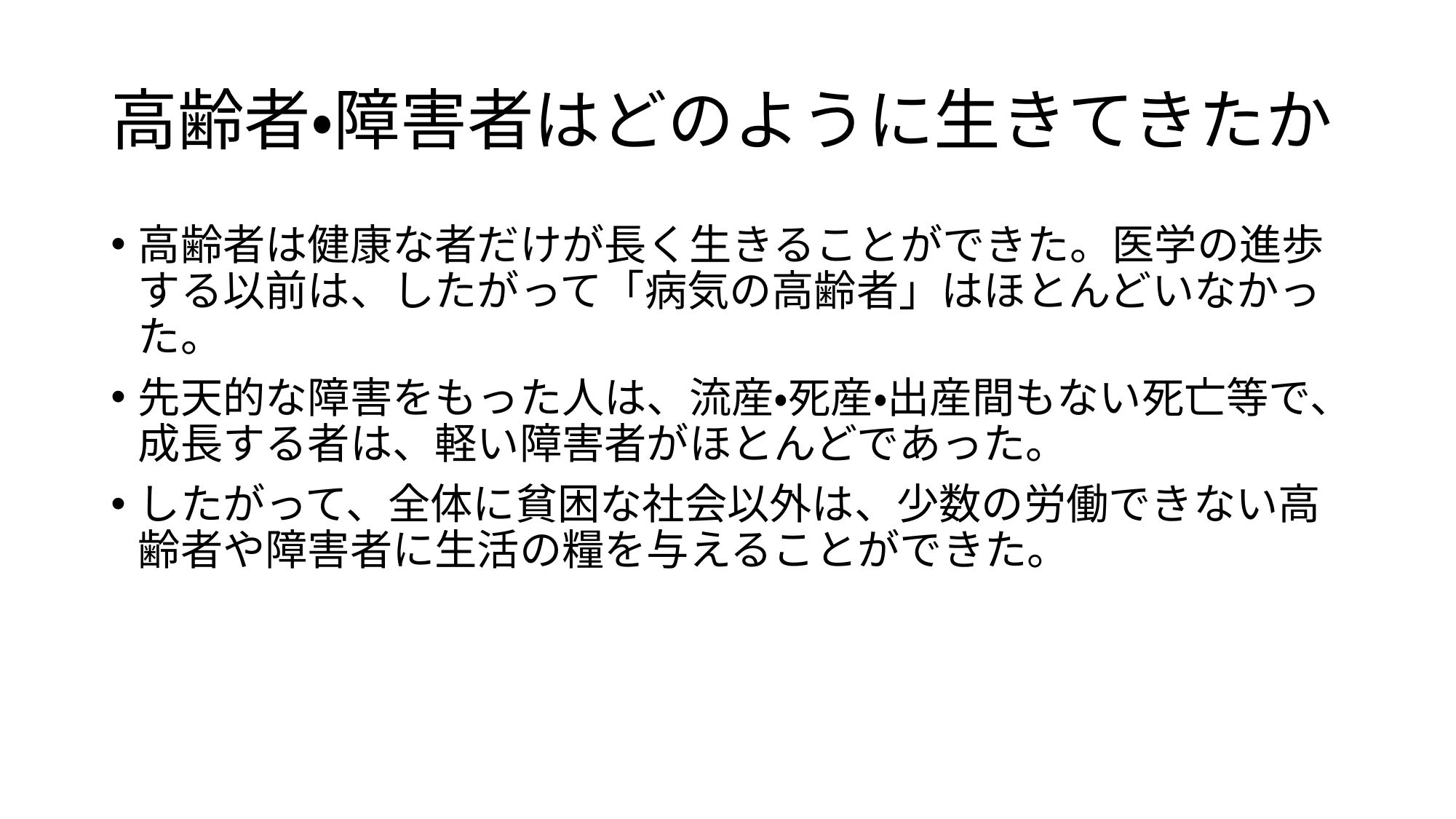

# 高齢者・障害者はどのように生きてきたか
高齢者は健康な者だけが長く生きることができた。医学の進歩する以前は、したがって「病気の高齢者」はほとんどいなかった。
先天的な障害をもった人は、流産・死産・出産間もない死亡等で、成長する者は、軽い障害者がほとんどであった。
したがって、全体に貧困な社会以外は、少数の労働できない高齢者や障害者に生活の糧を与えることができた。